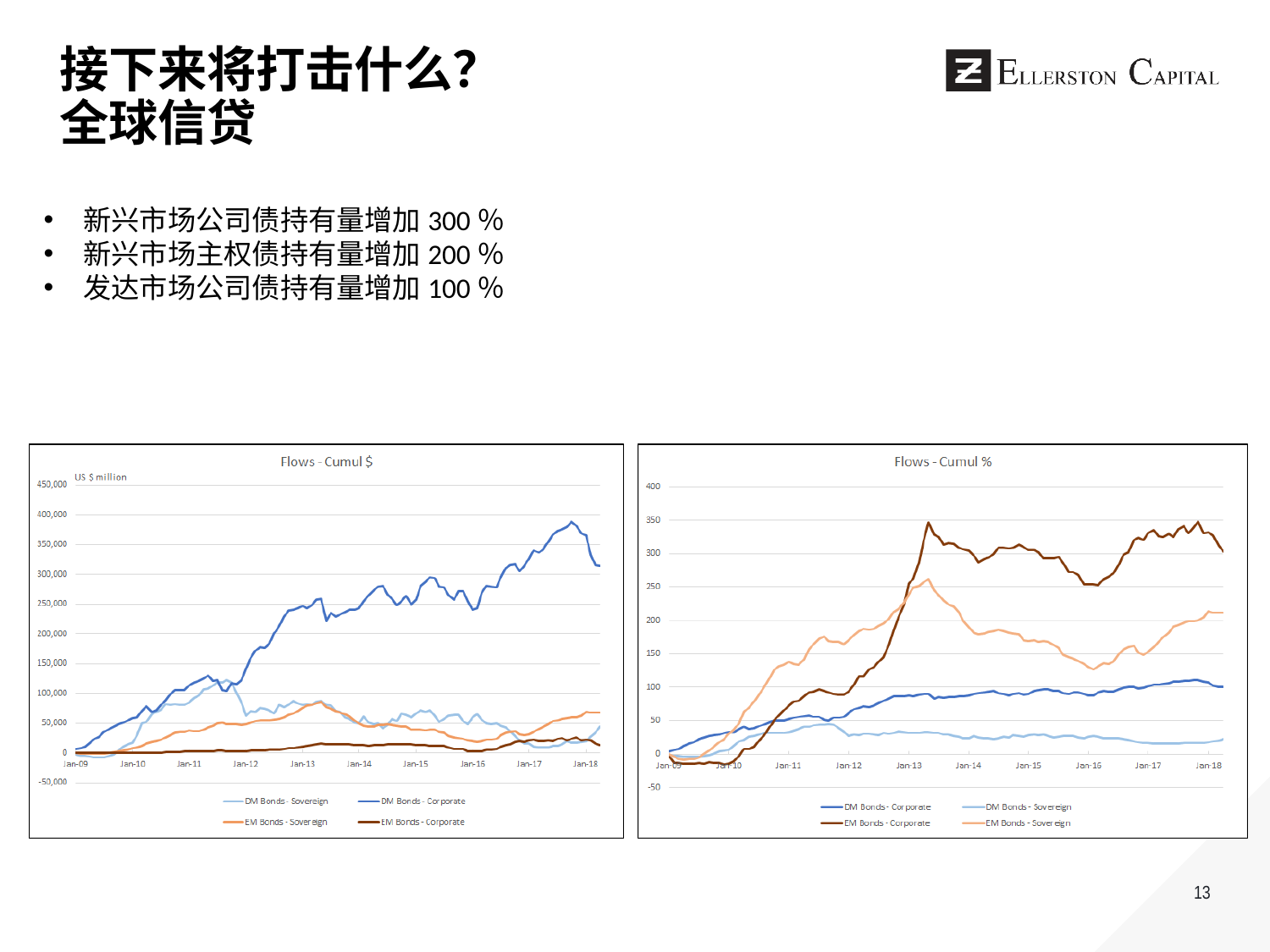

# 接下来将打击什么？ 全球信贷

新兴市场公司债持有量增加300％
新兴市场主权债持有量增加200％
发达市场公司债持有量增加100％

13